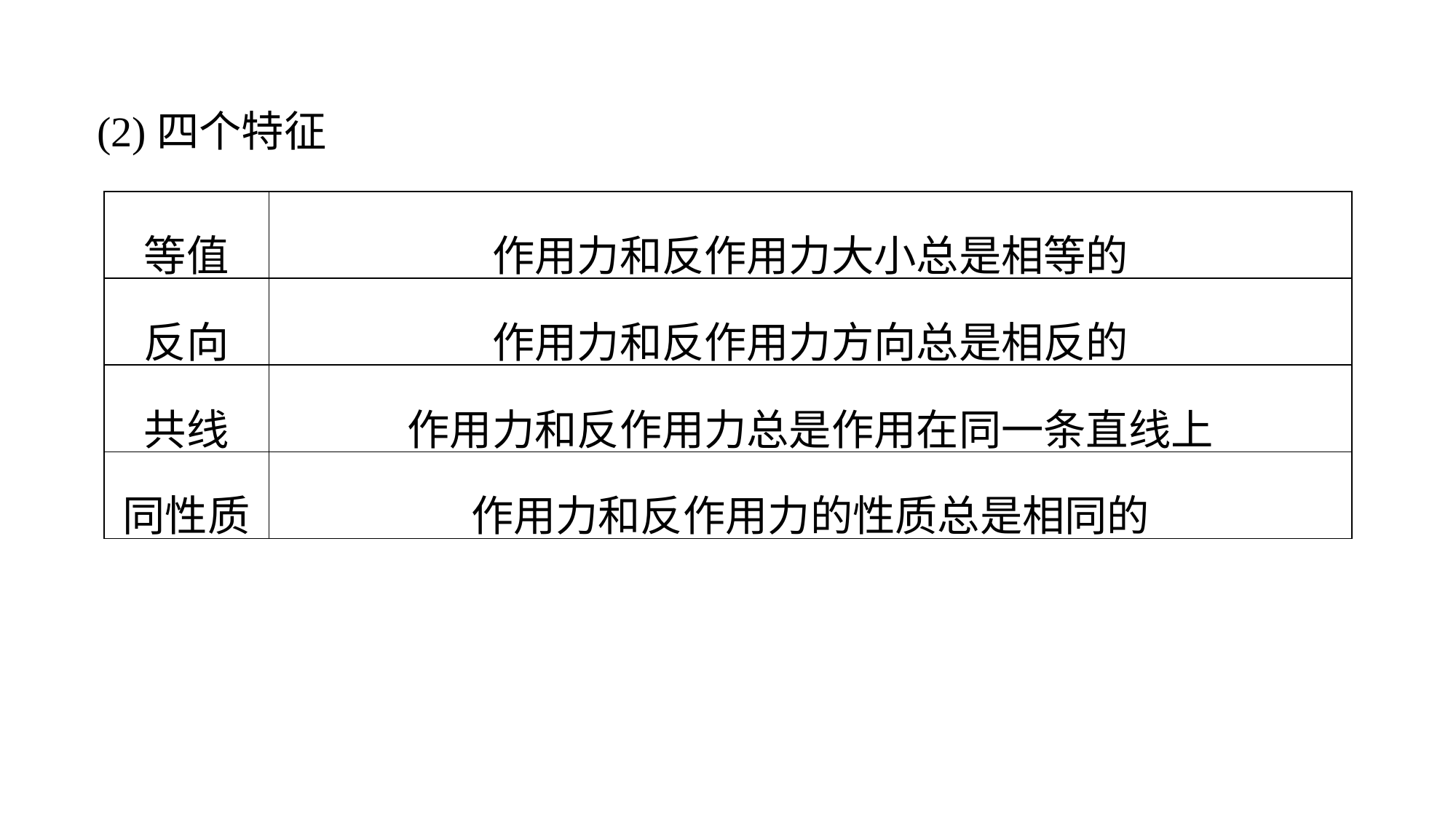

(2)四个特征
| 等值 | 作用力和反作用力大小总是相等的 |
| --- | --- |
| 反向 | 作用力和反作用力方向总是相反的 |
| 共线 | 作用力和反作用力总是作用在同一条直线上 |
| 同性质 | 作用力和反作用力的性质总是相同的 |